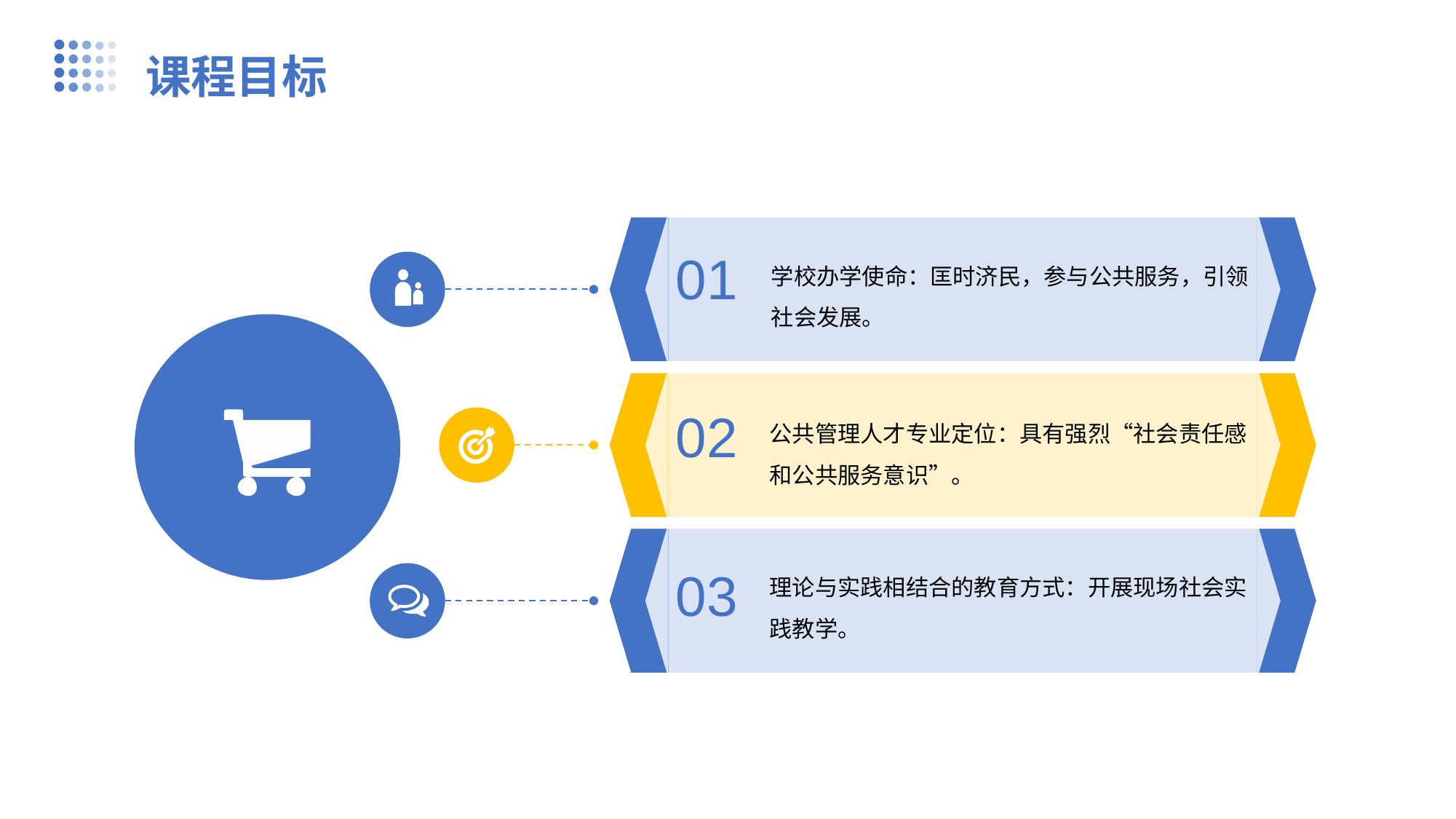

课程目标

学校办学使命：匡时济民，参与公共服务，引领社会发展。

01

公共管理人才专业定位：具有强烈“社会责任感和公共服务意识”。

02

理论与实践相结合的教育方式：开展现场社会实践教学。

03